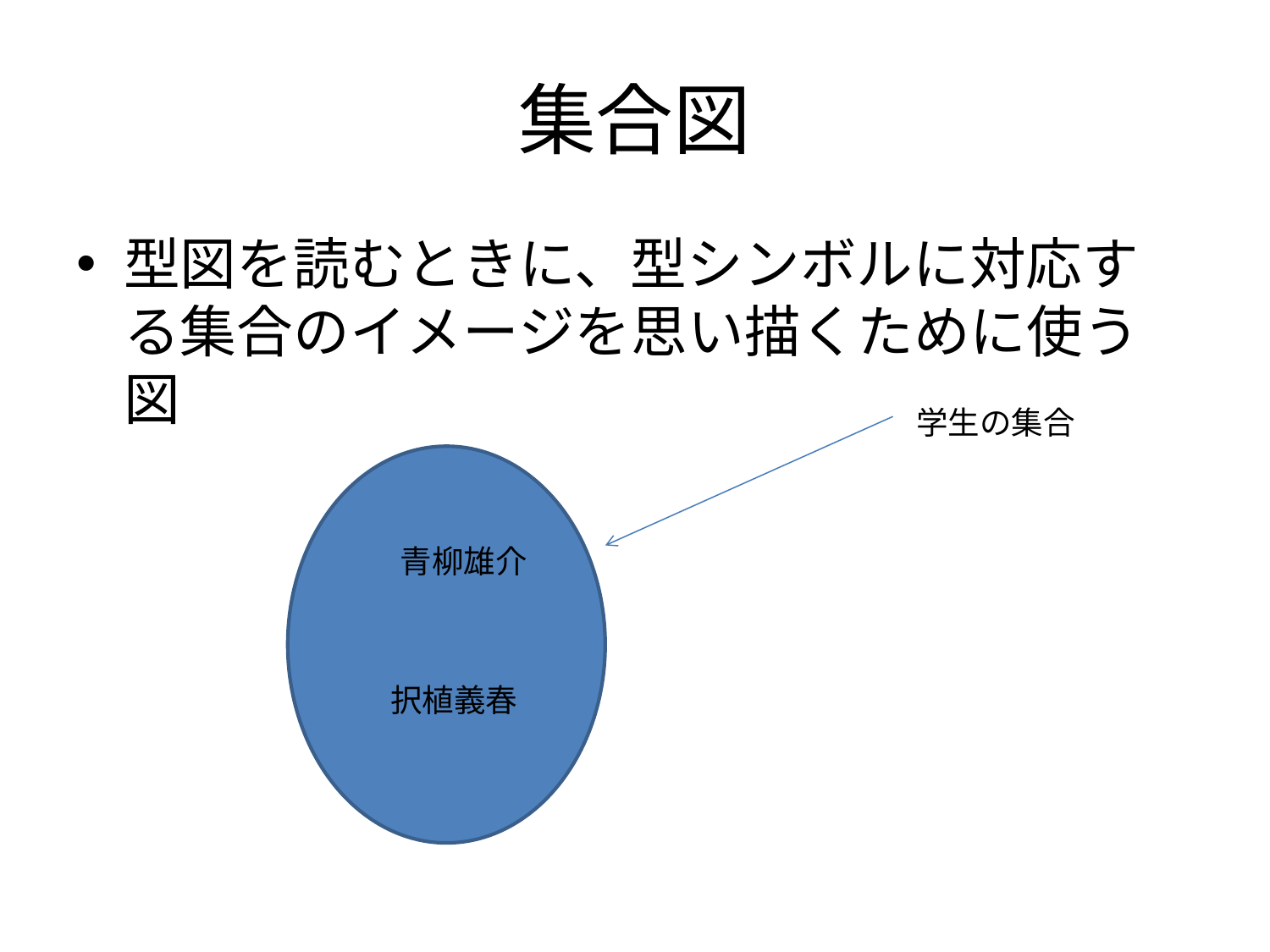

# 集合図
型図を読むときに、型シンボルに対応する集合のイメージを思い描くために使う図
学生の集合

青柳雄介
択植義春